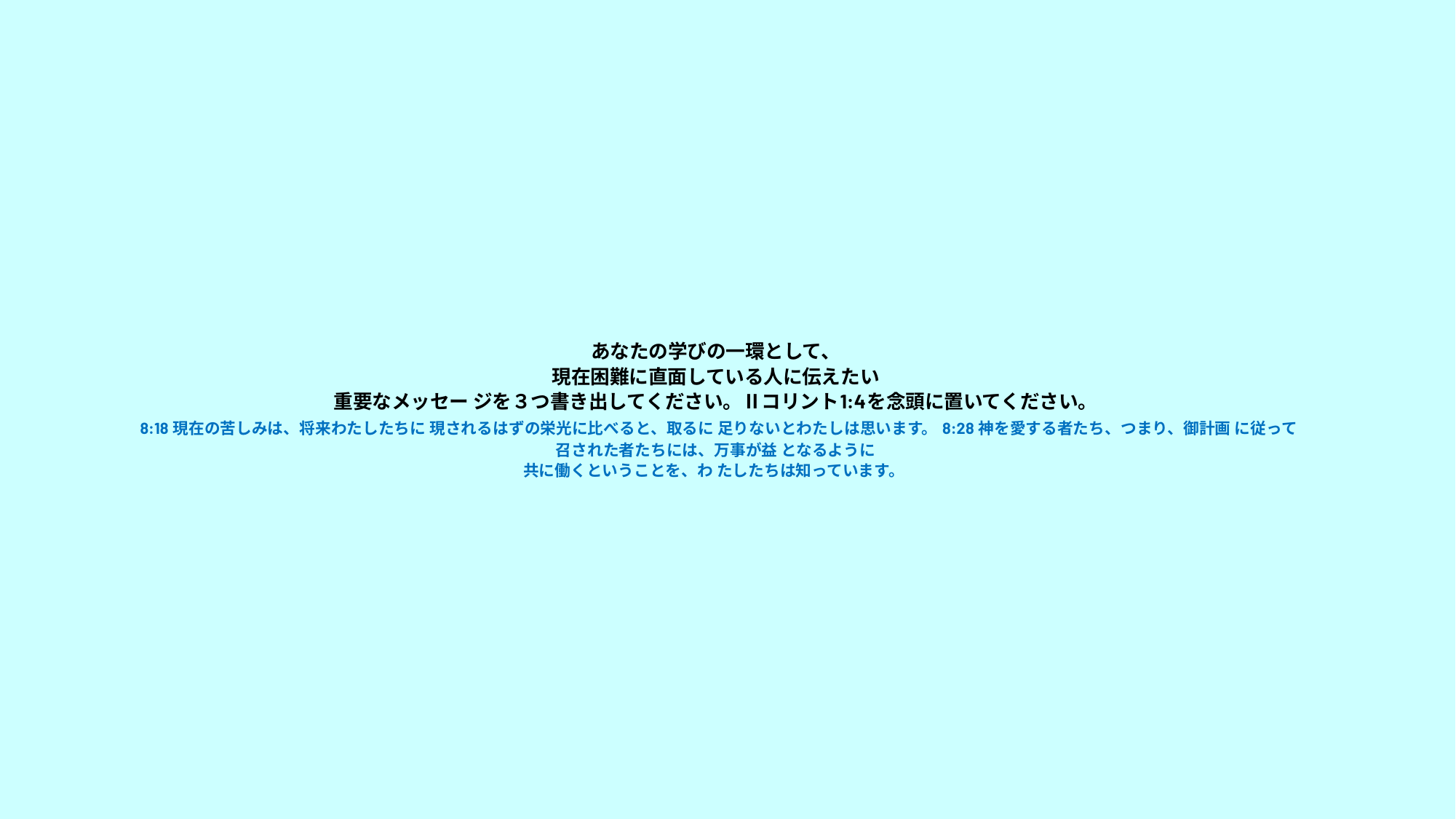

# あなたの学びの一環として、 現在困難に直面している人に伝えたい 重要なメッセー ジを３つ書き出してください。Ⅱコリント1:4を念頭に置いてください。 8:18 現在の苦しみは、将来わたしたちに 現されるはずの栄光に比べると、取るに 足りないとわたしは思います。 8:28 神を愛する者たち、つまり、御計画 に従って 召された者たちには、万事が益 となるように 共に働くということを、わ たしたちは知っています。